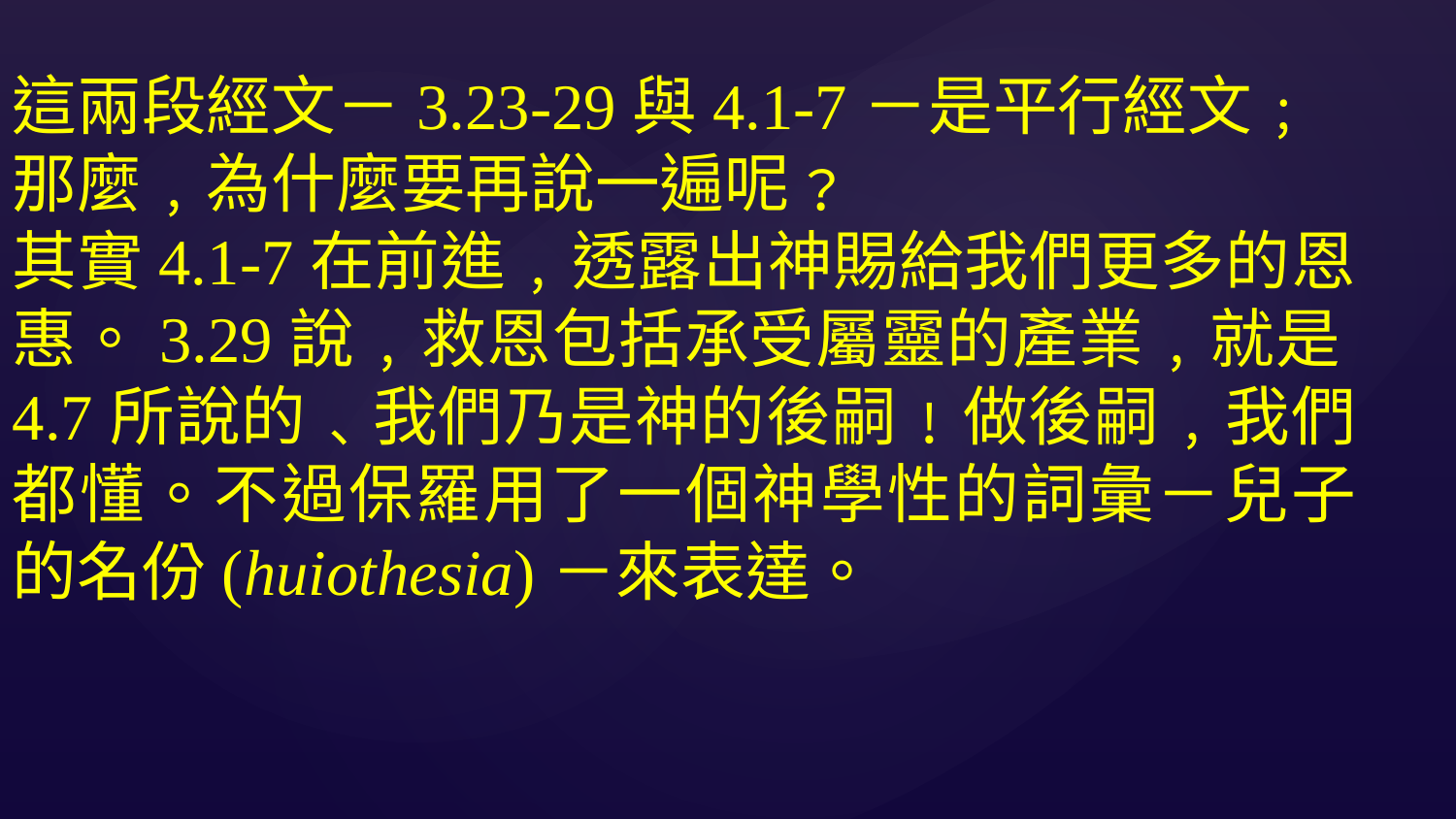

這兩段經文－3.23-29與4.1-7－是平行經文﹔
那麼﹐為什麼要再說一遍呢﹖
其實4.1-7在前進﹐透露出神賜給我們更多的恩惠。3.29說﹐救恩包括承受屬靈的產業﹐就是4.7所說的﹑我們乃是神的後嗣﹗做後嗣﹐我們都懂。不過保羅用了一個神學性的詞彙－兒子的名份(huiothesia)－來表達。